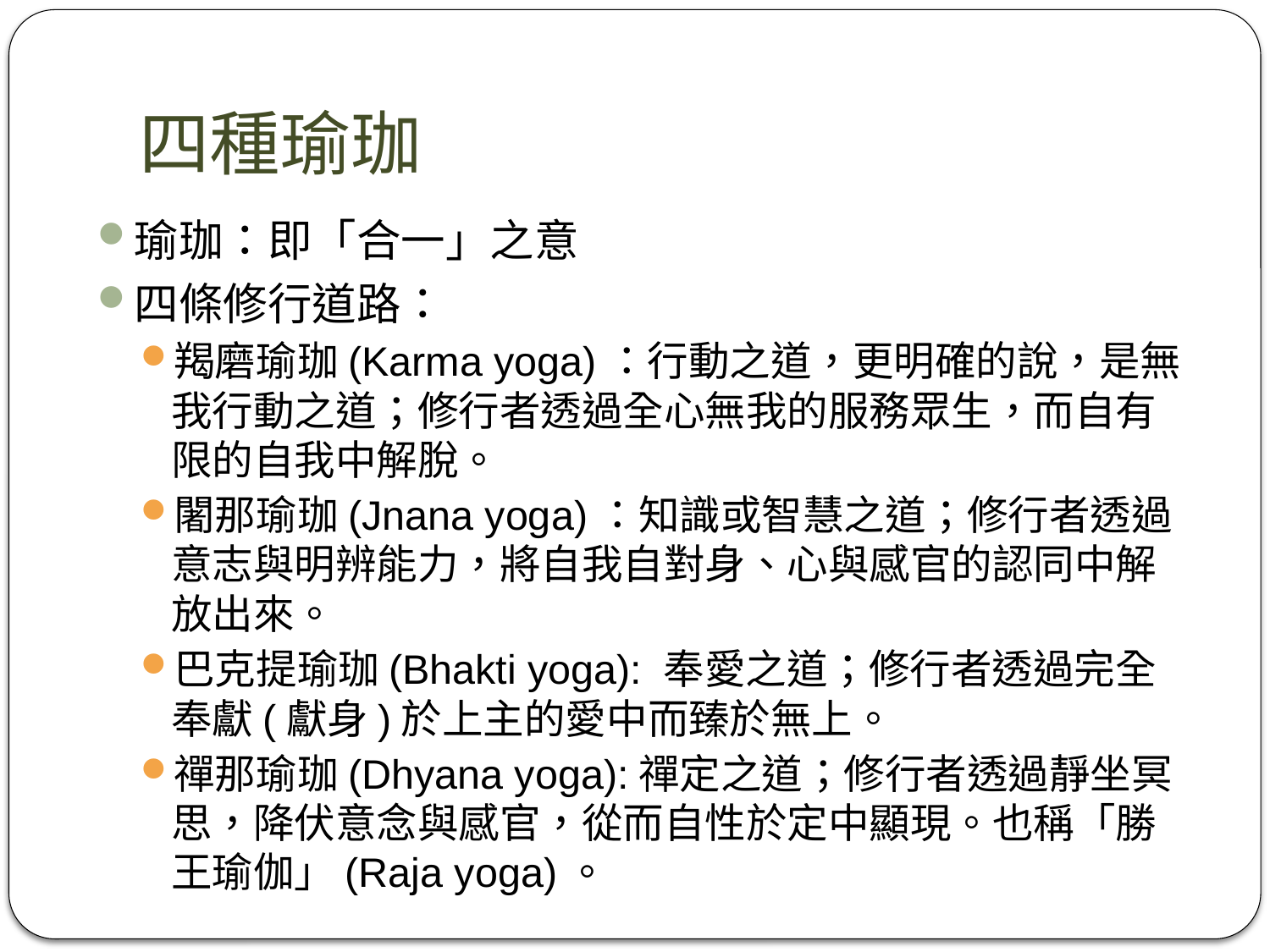

# 四種瑜珈
瑜珈：即「合一」之意
四條修行道路：
羯磨瑜珈(Karma yoga)：行動之道，更明確的說，是無我行動之道；修行者透過全心無我的服務眾生，而自有限的自我中解脫。
闍那瑜珈(Jnana yoga)：知識或智慧之道；修行者透過意志與明辨能力，將自我自對身、心與感官的認同中解放出來。
巴克提瑜珈(Bhakti yoga): 奉愛之道；修行者透過完全奉獻(獻身)於上主的愛中而臻於無上。
禪那瑜珈(Dhyana yoga):禪定之道；修行者透過靜坐冥思，降伏意念與感官，從而自性於定中顯現。也稱「勝王瑜伽」(Raja yoga)。